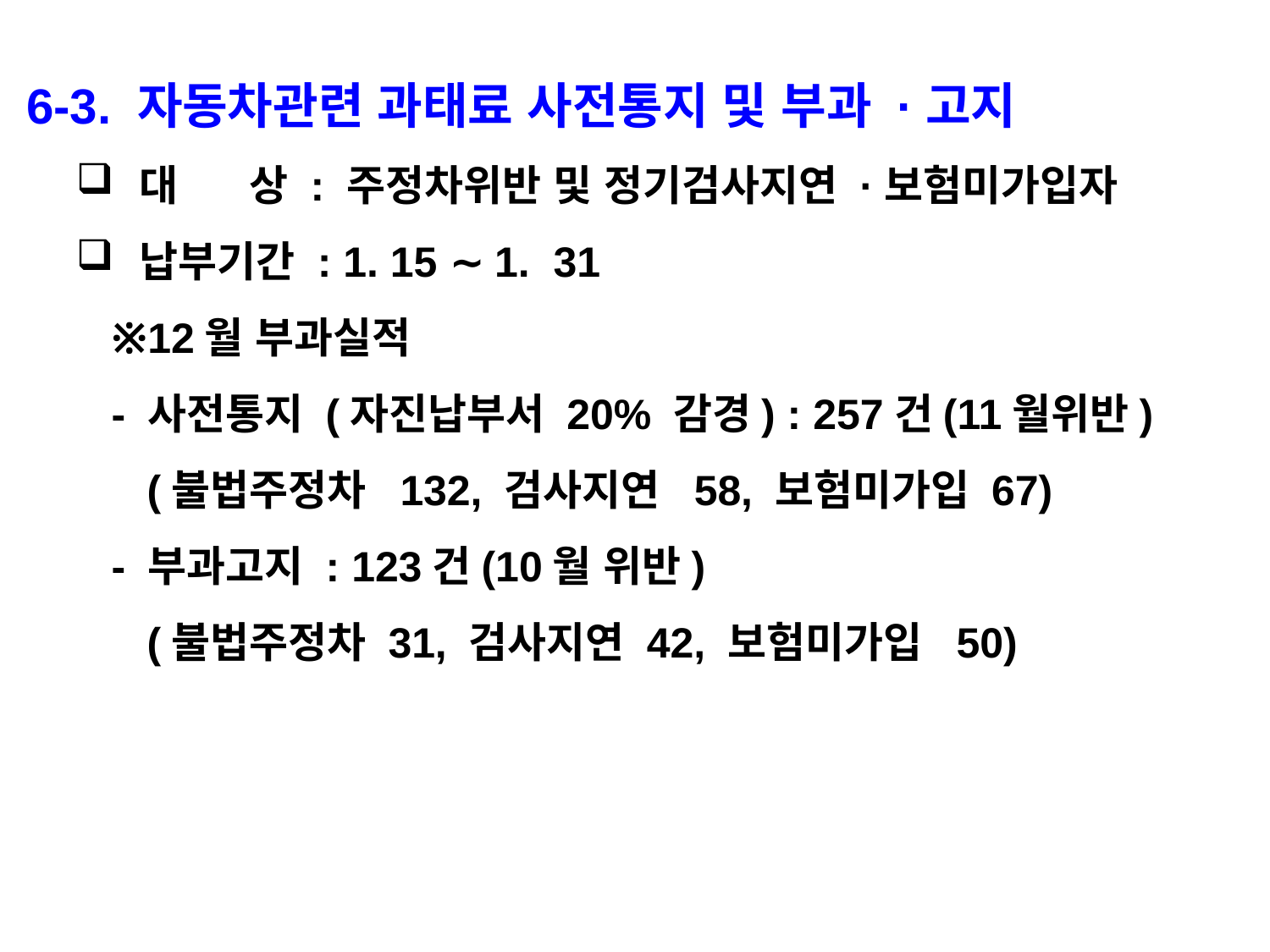

6-3. 자동차관련 과태료 사전통지 및 부과 ·고지
대      상 : 주정차위반 및 정기검사지연 ·보험미가입자
납부기간 : 1. 15 ∼ 1.  31
   ※12월 부과실적
   - 사전통지 (자진납부서 20% 감경) : 257건(11월위반)
      (불법주정차  132, 검사지연  58, 보험미가입 67)
   - 부과고지 : 123건(10월 위반)
      (불법주정차 31, 검사지연 42, 보험미가입  50)